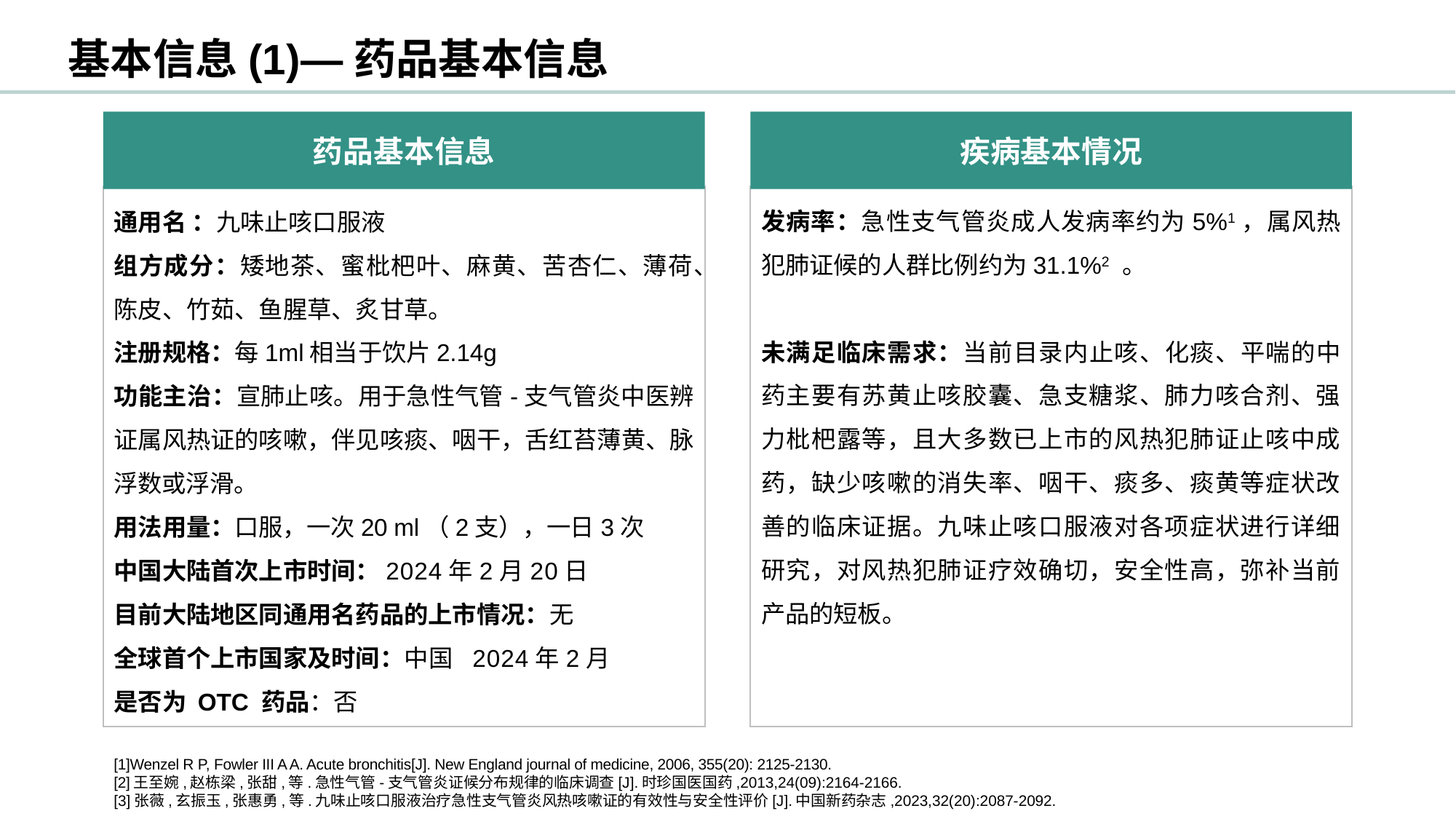

基本信息(1)—药品基本信息
药品基本信息
疾病基本情况

发病率：急性支气管炎成人发病率约为5%1，属风热犯肺证候的人群比例约为31.1%2 。

未满足临床需求：当前目录内止咳、化痰、平喘的中药主要有苏黄止咳胶囊、急支糖浆、肺力咳合剂、强力枇杷露等，且大多数已上市的风热犯肺证止咳中成药，缺少咳嗽的消失率、咽干、痰多、痰黄等症状改善的临床证据。九味止咳口服液对各项症状进行详细研究，对风热犯肺证疗效确切，安全性高，弥补当前产品的短板。
通用名 ：九味止咳口服液
组方成分：矮地茶、蜜枇杷叶、麻黄、苦杏仁、薄荷、陈皮、竹茹、鱼腥草、炙甘草。
注册规格：每1ml相当于饮片2.14g
功能主治：宣肺止咳。用于急性气管-支气管炎中医辨证属风热证的咳嗽，伴见咳痰、咽干，舌红苔薄黄、脉浮数或浮滑。
用法用量：口服，一次20 ml（2支），一日3次
中国大陆首次上市时间：2024年2月20日
目前大陆地区同通用名药品的上市情况：无
全球首个上市国家及时间：中国  2024年2月
是否为 OTC 药品：否
[1]Wenzel R P, Fowler III A A. Acute bronchitis[J]. New England journal of medicine, 2006, 355(20): 2125-2130.
[2]王至婉,赵栋梁,张甜,等.急性气管-支气管炎证候分布规律的临床调查[J].时珍国医国药,2013,24(09):2164-2166.
[3]张薇,玄振玉,张惠勇,等.九味止咳口服液治疗急性支气管炎风热咳嗽证的有效性与安全性评价[J].中国新药杂志,2023,32(20):2087-2092.